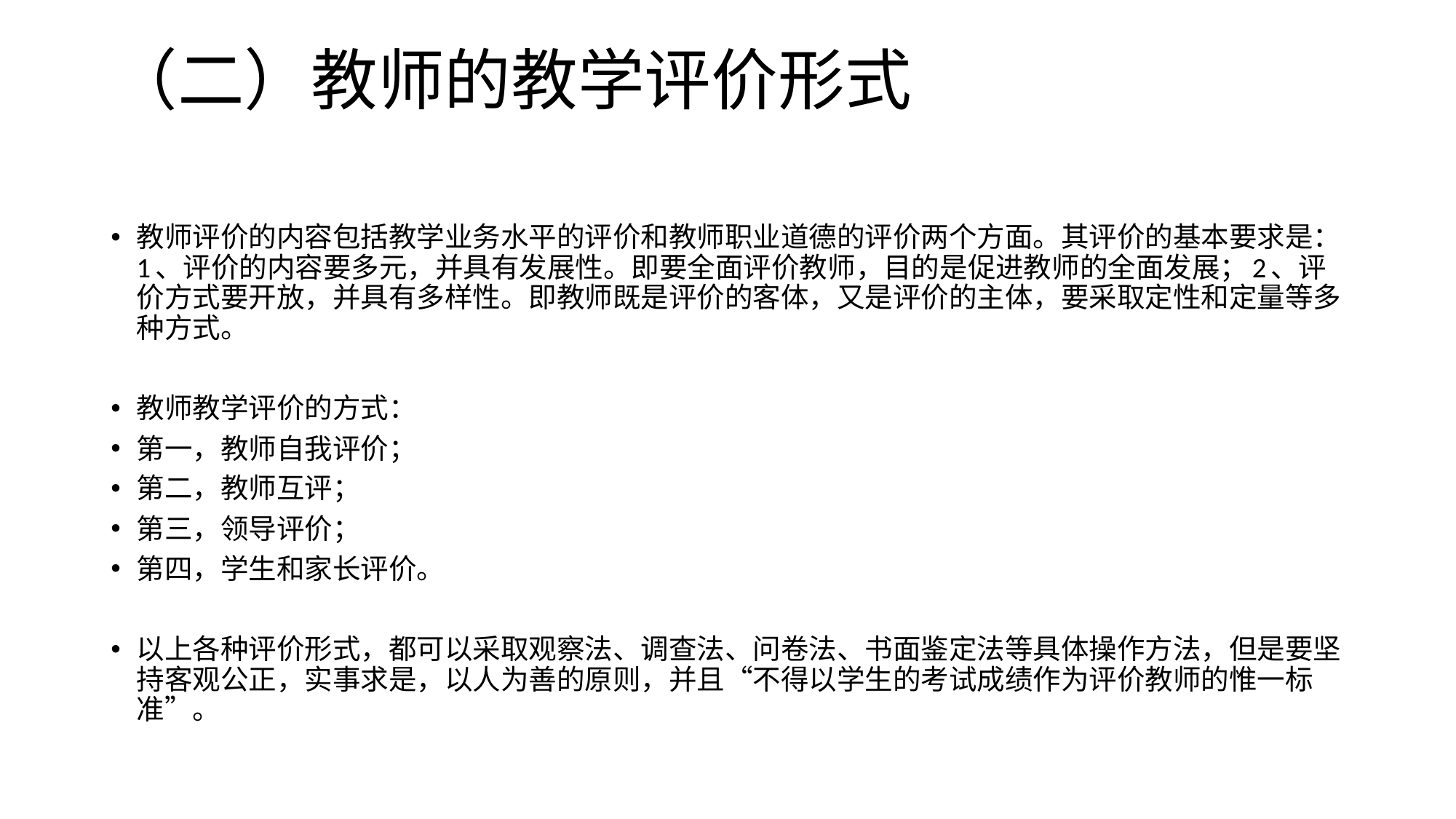

# （二）教师的教学评价形式
教师评价的内容包括教学业务水平的评价和教师职业道德的评价两个方面。其评价的基本要求是：1、评价的内容要多元，并具有发展性。即要全面评价教师，目的是促进教师的全面发展；2、评价方式要开放，并具有多样性。即教师既是评价的客体，又是评价的主体，要采取定性和定量等多种方式。

教师教学评价的方式：
第一，教师自我评价；
第二，教师互评；
第三，领导评价；
第四，学生和家长评价。

以上各种评价形式，都可以采取观察法、调查法、问卷法、书面鉴定法等具体操作方法，但是要坚持客观公正，实事求是，以人为善的原则，并且“不得以学生的考试成绩作为评价教师的惟一标准”。